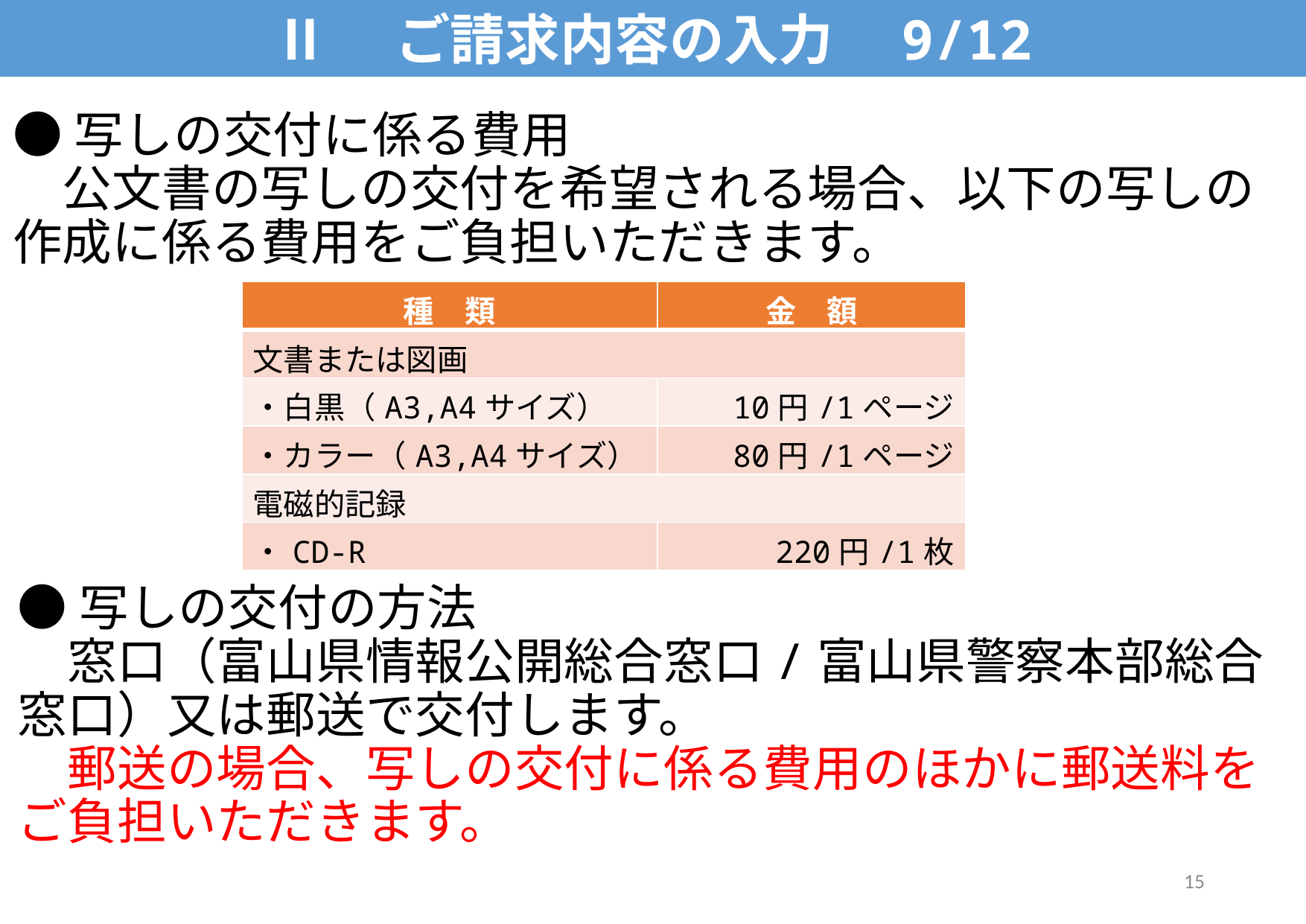

Ⅱ　ご請求内容の入力　9/12
●写しの交付に係る費用
　公文書の写しの交付を希望される場合、以下の写しの作成に係る費用をご負担いただきます。
| 種　類 | 金　額 |
| --- | --- |
| 文書または図画 |  |
| ・白黒（A3,A4サイズ） | 10円/1ページ |
| ・カラー（A3,A4サイズ） | 80円/1ページ |
| 電磁的記録 |  |
| ・CD-R | 220円/1枚 |
●写しの交付の方法
　窓口（富山県情報公開総合窓口/富山県警察本部総合
窓口）又は郵送で交付します。
　郵送の場合、写しの交付に係る費用のほかに郵送料をご負担いただきます。
15